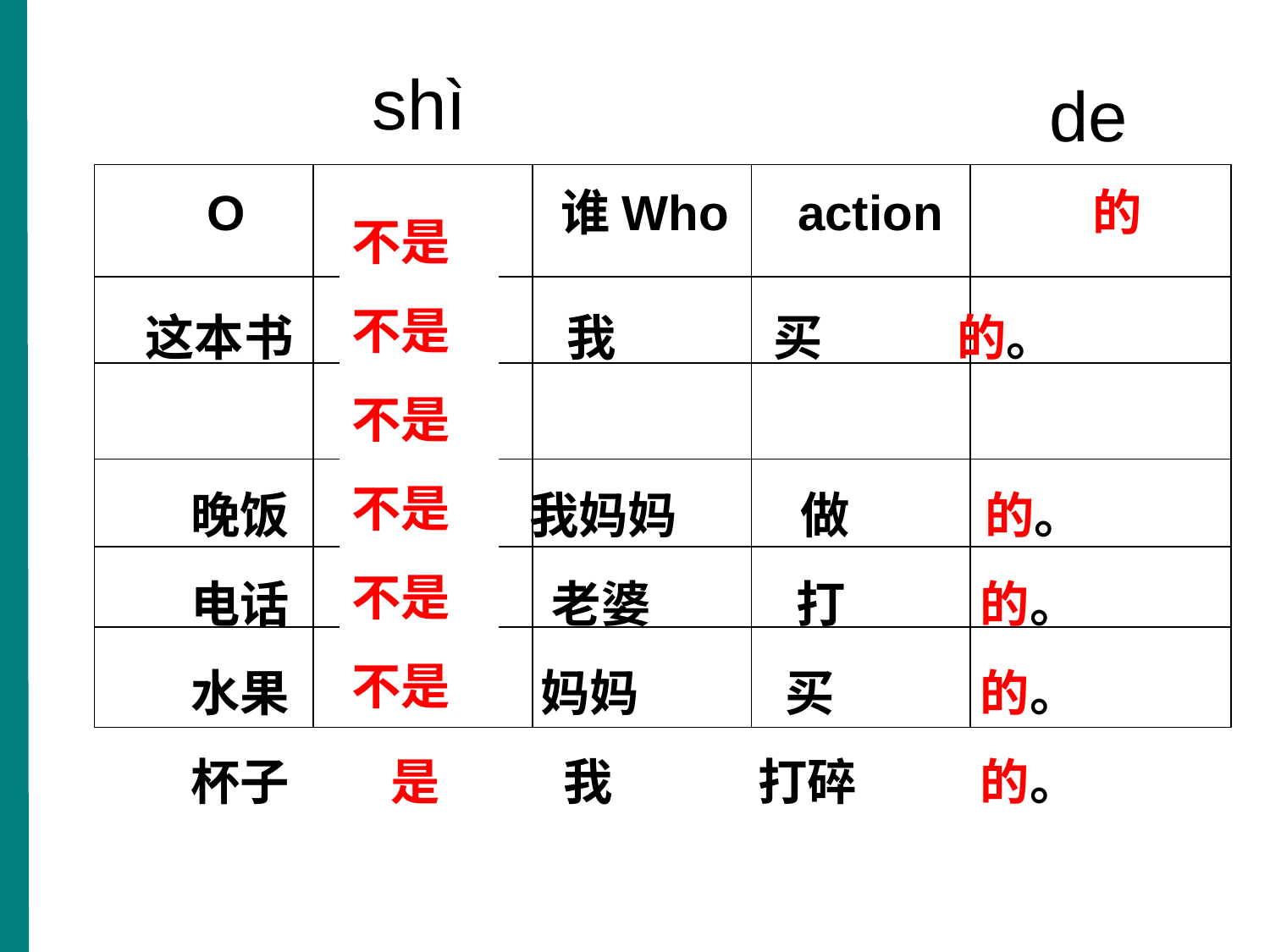

shì
de
|  |  |  |  |  |
| --- | --- | --- | --- | --- |
|  |  |  |  |  |
|  |  |  |  |  |
|  |  |  |  |  |
|  |  |  |  |  |
|  |  |  |  |  |
         O            是        谁Who     action          的
不是
不是
不是
不是
不是
不是
这本书         是           我              买            的。
   晚饭         是        我妈妈           做            的。
   电话         是          老婆             打            的。
   水果         是         妈妈             买             的。
   杯子         是           我             打碎           的。